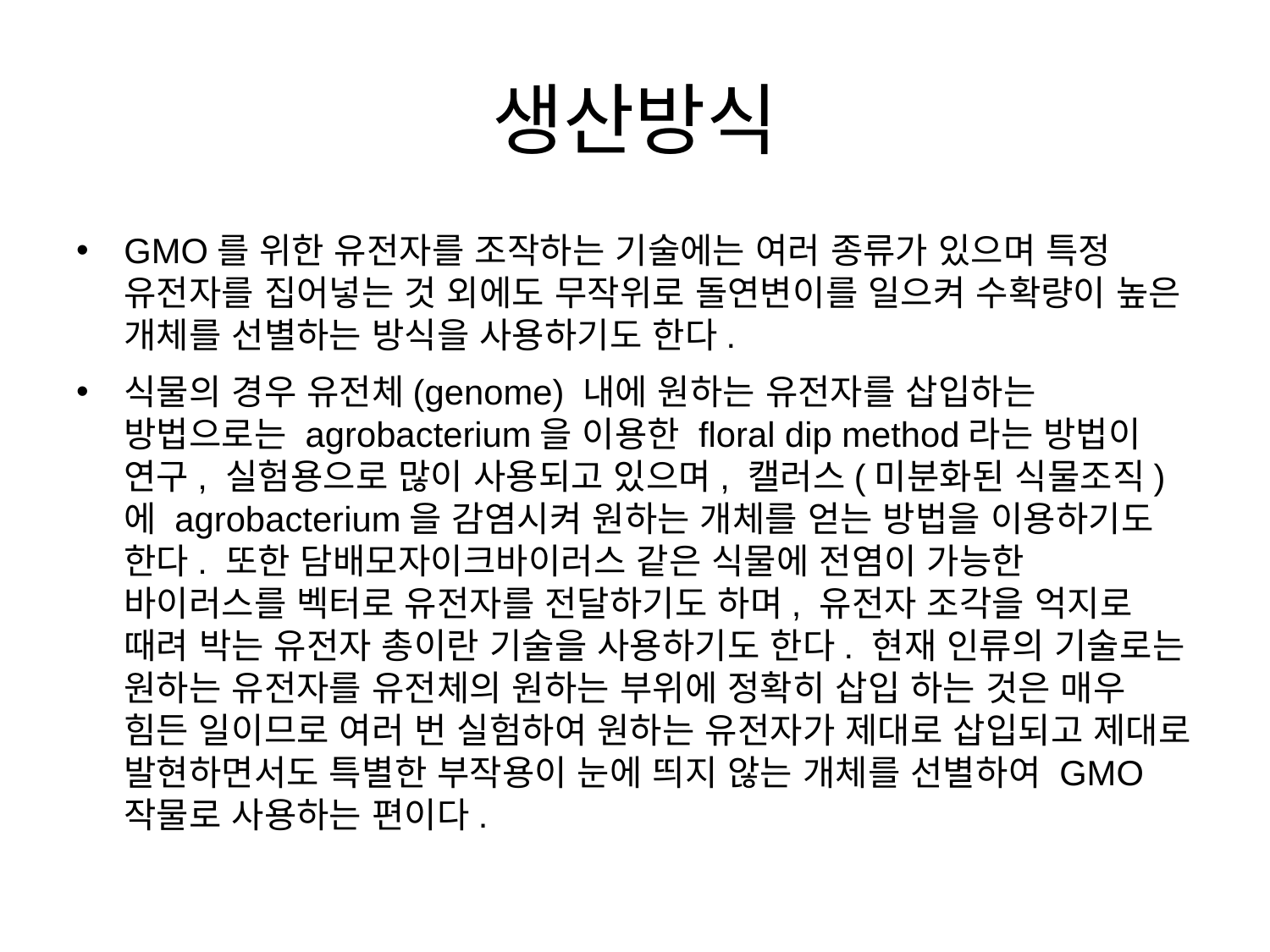

# 생산방식
GMO를 위한 유전자를 조작하는 기술에는 여러 종류가 있으며 특정 유전자를 집어넣는 것 외에도 무작위로 돌연변이를 일으켜 수확량이 높은 개체를 선별하는 방식을 사용하기도 한다.
식물의 경우 유전체(genome) 내에 원하는 유전자를 삽입하는 방법으로는 agrobacterium을 이용한 floral dip method라는 방법이 연구, 실험용으로 많이 사용되고 있으며, 캘러스(미분화된 식물조직)에 agrobacterium을 감염시켜 원하는 개체를 얻는 방법을 이용하기도 한다. 또한 담배모자이크바이러스 같은 식물에 전염이 가능한 바이러스를 벡터로 유전자를 전달하기도 하며, 유전자 조각을 억지로 때려 박는 유전자 총이란 기술을 사용하기도 한다. 현재 인류의 기술로는 원하는 유전자를 유전체의 원하는 부위에 정확히 삽입 하는 것은 매우 힘든 일이므로 여러 번 실험하여 원하는 유전자가 제대로 삽입되고 제대로 발현하면서도 특별한 부작용이 눈에 띄지 않는 개체를 선별하여 GMO작물로 사용하는 편이다.